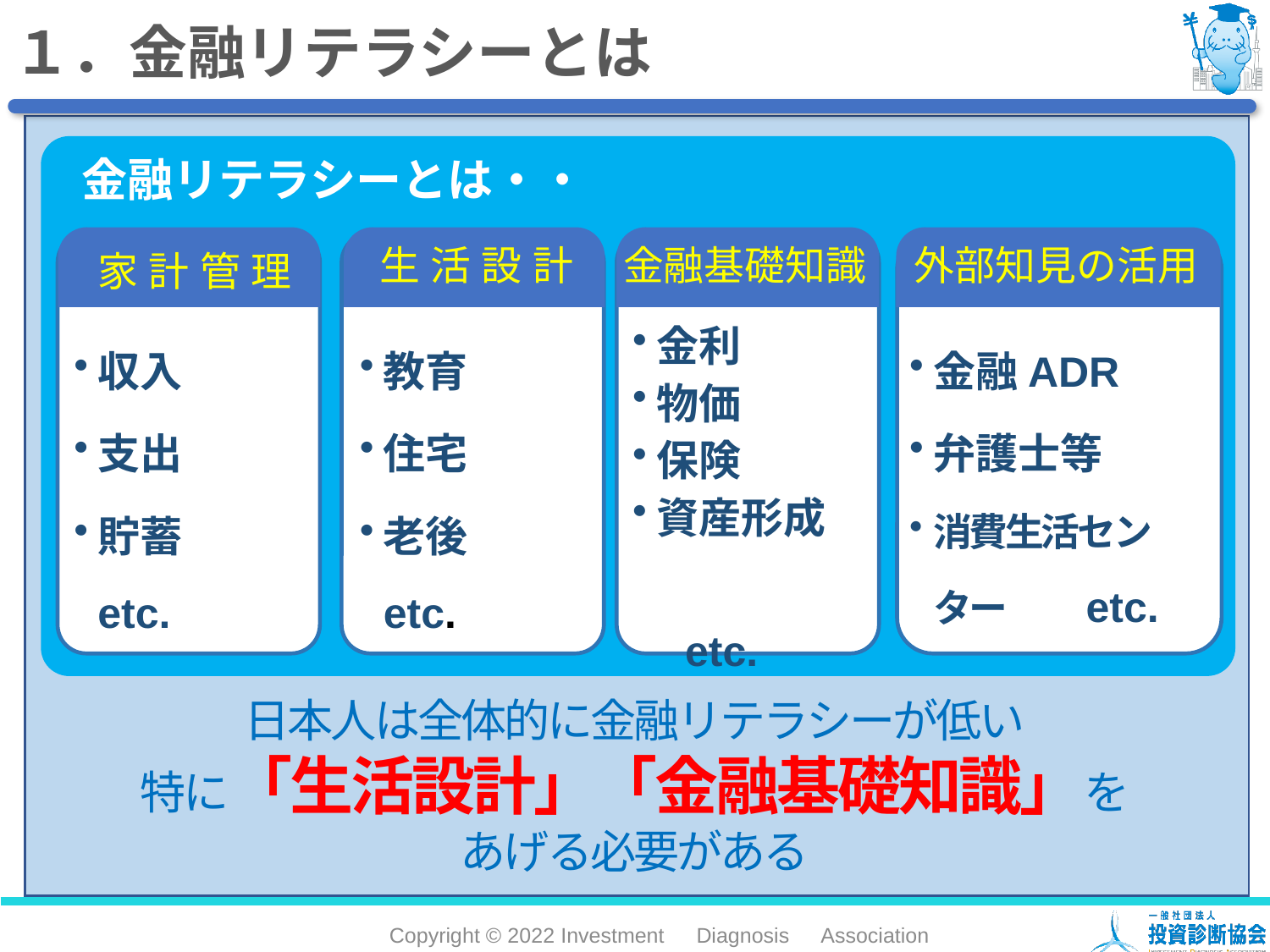

１．金融リテラシーとは

金融リテラシーとは・・
家計管理

収入
支出
貯蓄           etc.

生活設計

金融基礎知識

外部知見の活用

金利
物価
保険
資産形成
　etc.

教育
住宅
老後          etc.

金融ADR
弁護士等
消費生活センター           etc.

日本人は全体的に金融リテラシーが低い
特に「生活設計」「金融基礎知識」を
あげる必要がある